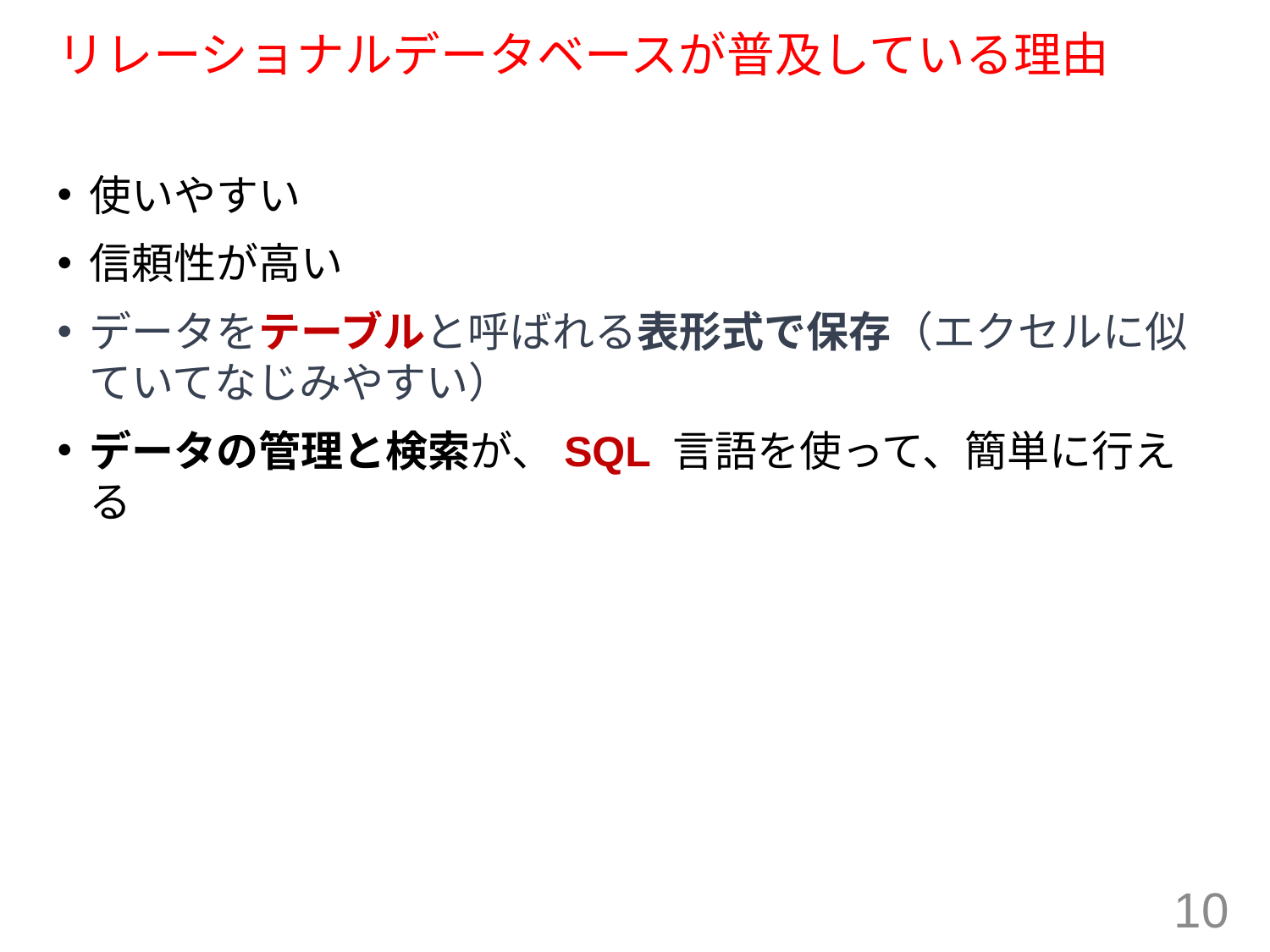

# リレーショナルデータベースが普及している理由
使いやすい
信頼性が高い
データをテーブルと呼ばれる表形式で保存（エクセルに似ていてなじみやすい）
データの管理と検索が、SQL 言語を使って、簡単に行える

10